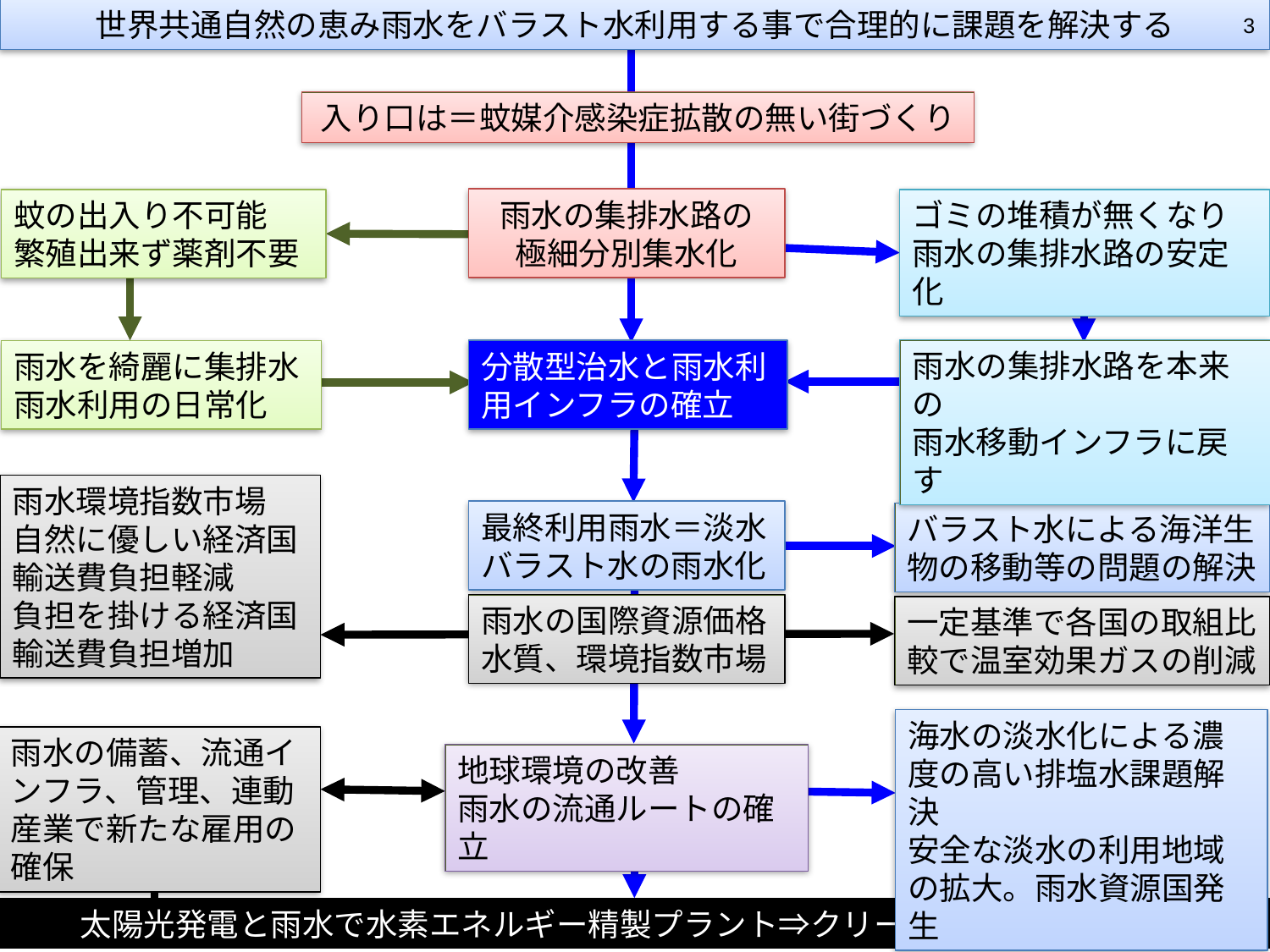

世界共通自然の恵み雨水をバラスト水利用する事で合理的に課題を解決する
雨水の集排水路の
極細分別集水化
雨水の集排水路を本来の
雨水移動インフラに戻す
分散型治水と雨水利用インフラの確立
雨水を綺麗に集排水
雨水利用の日常化
雨水環境指数市場
自然に優しい経済国輸送費負担軽減
負担を掛ける経済国
輸送費負担増加
バラスト水による海洋生物の移動等の問題の解決
雨水の備蓄、流通インフラ、管理、連動産業で新たな雇用の確保
地球環境の改善
雨水の流通ルートの確立
3
入り口は＝蚊媒介感染症拡散の無い街づくり
蚊の出入り不可能
繁殖出来ず薬剤不要
ゴミの堆積が無くなり雨水の集排水路の安定化
最終利用雨水＝淡水
バラスト水の雨水化
雨水の国際資源価格
水質、環境指数市場
一定基準で各国の取組比較で温室効果ガスの削減
海水の淡水化による濃度の高い排塩水課題解決
安全な淡水の利用地域の拡大。雨水資源国発生
太陽光発電と雨水で水素エネルギー精製プラント⇒クリーンエネルギーの備蓄
3